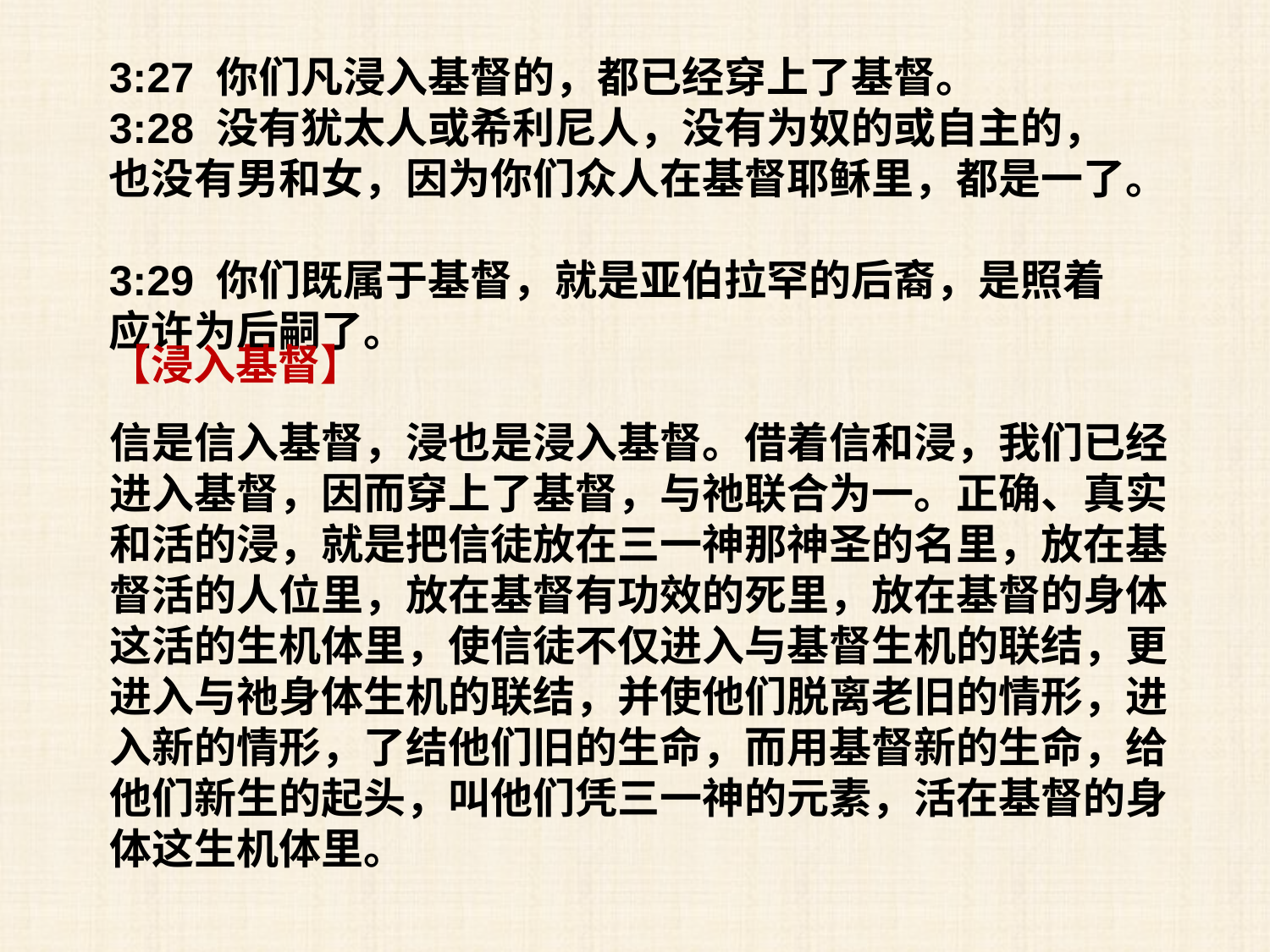

3:27 你们凡浸入基督的，都已经穿上了基督。
3:28 没有犹太人或希利尼人，没有为奴的或自主的，也没有男和女，因为你们众人在基督耶稣里，都是一了。
3:29 你们既属于基督，就是亚伯拉罕的后裔，是照着应许为后嗣了。
【浸入基督】
信是信入基督，浸也是浸入基督。借着信和浸，我们已经进入基督，因而穿上了基督，与祂联合为一。正确、真实和活的浸，就是把信徒放在三一神那神圣的名里，放在基督活的人位里，放在基督有功效的死里，放在基督的身体这活的生机体里，使信徒不仅进入与基督生机的联结，更进入与祂身体生机的联结，并使他们脱离老旧的情形，进入新的情形，了结他们旧的生命，而用基督新的生命，给他们新生的起头，叫他们凭三一神的元素，活在基督的身体这生机体里。